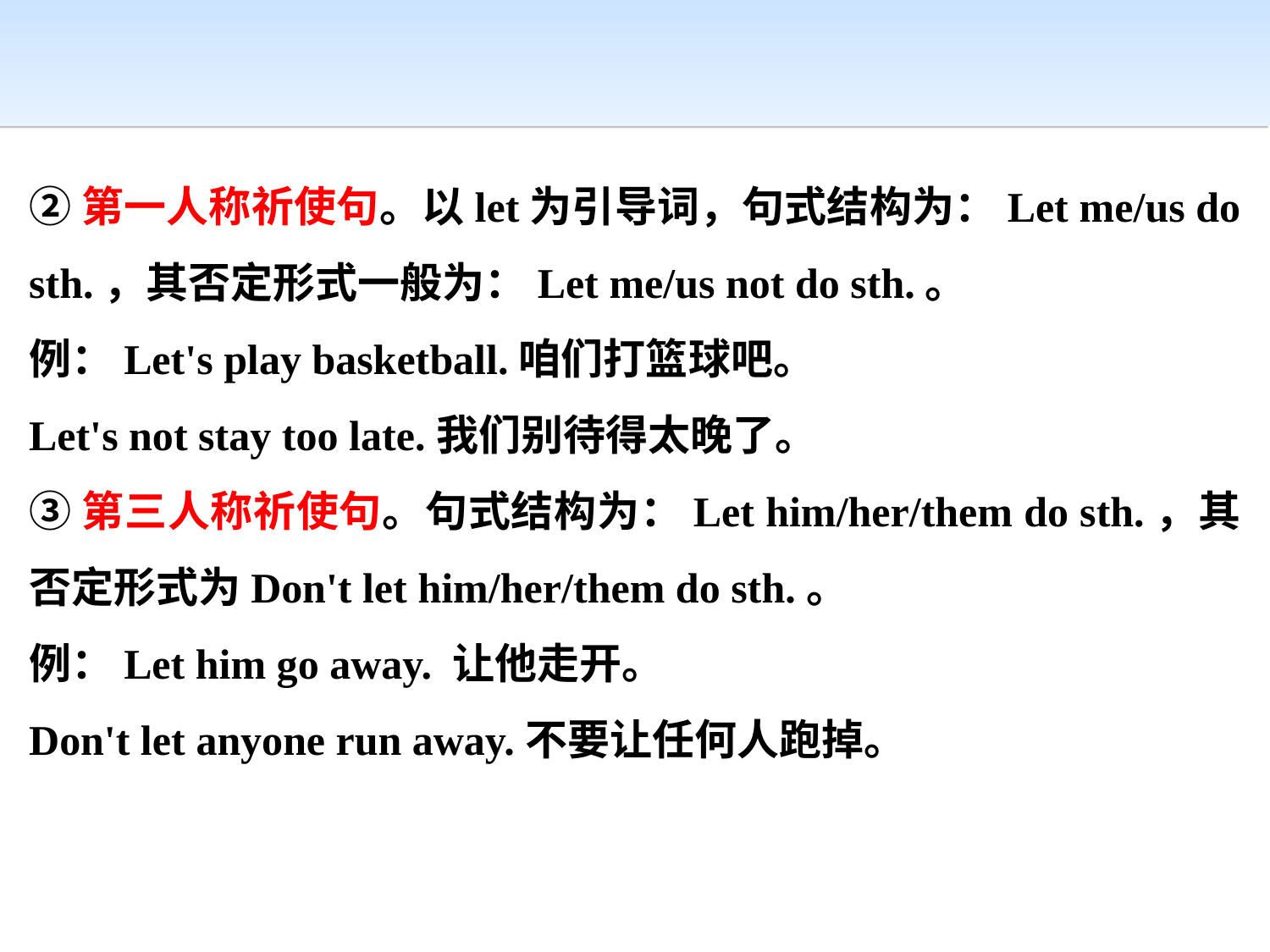

②第一人称祈使句。以let为引导词，句式结构为：Let me/us do sth.，其否定形式一般为：Let me/us not do sth.。
例：Let's play basketball.咱们打篮球吧。
Let's not stay too late.我们别待得太晚了。
③第三人称祈使句。句式结构为：Let him/her/them do sth.，其否定形式为Don't let him/her/them do sth.。
例：Let him go away. 让他走开。
Don't let anyone run away.不要让任何人跑掉。